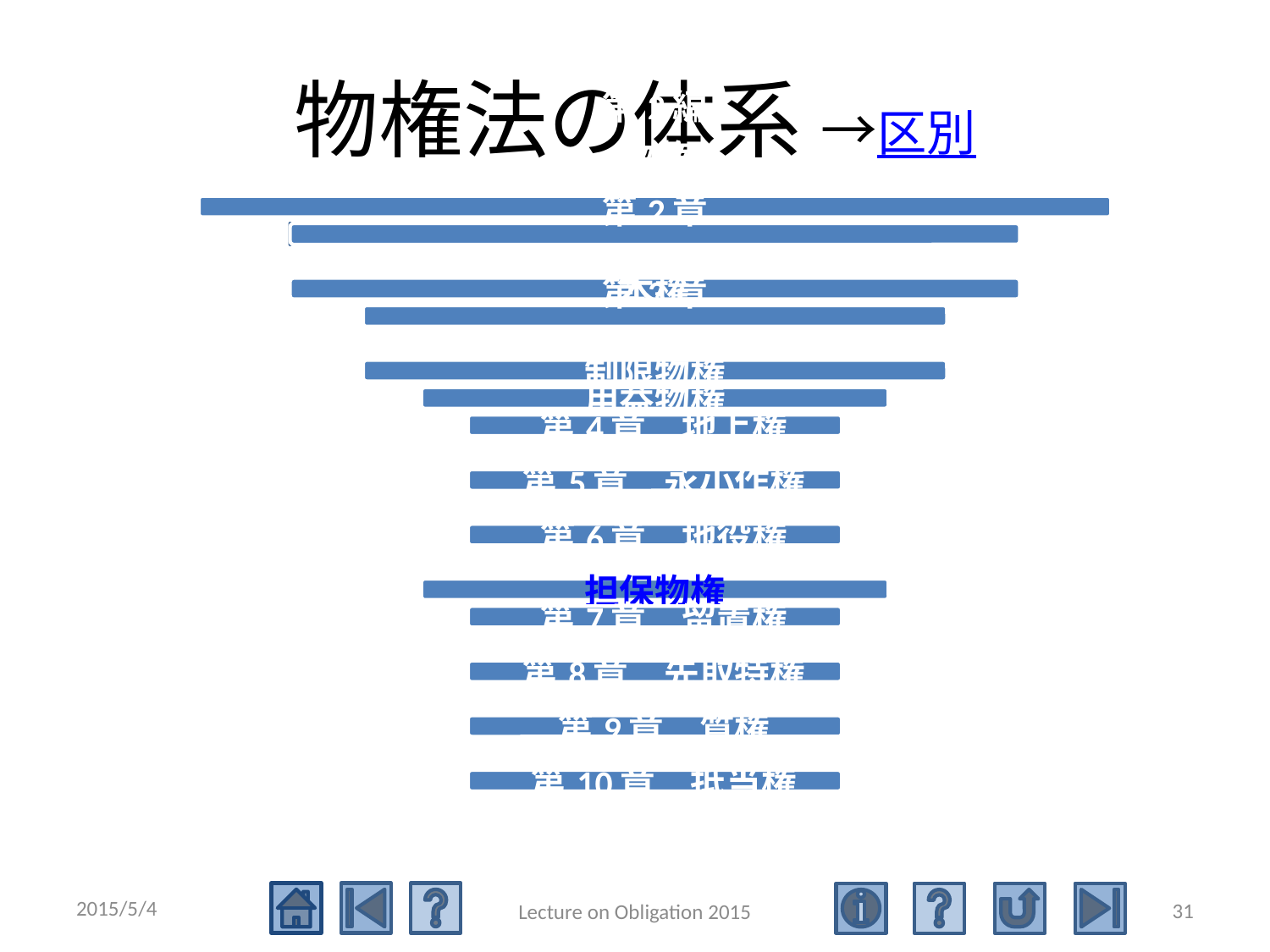

# 物権法の体系 →区別
本権
用益物権
制限物権
 第4章　地上権
 第5章　永小作権
 第6章　地役権
担保物権
 第7章　留置権
 第9章　質権
 第10章　抵当権
2015/5/4
31
Lecture on Obligation 2015